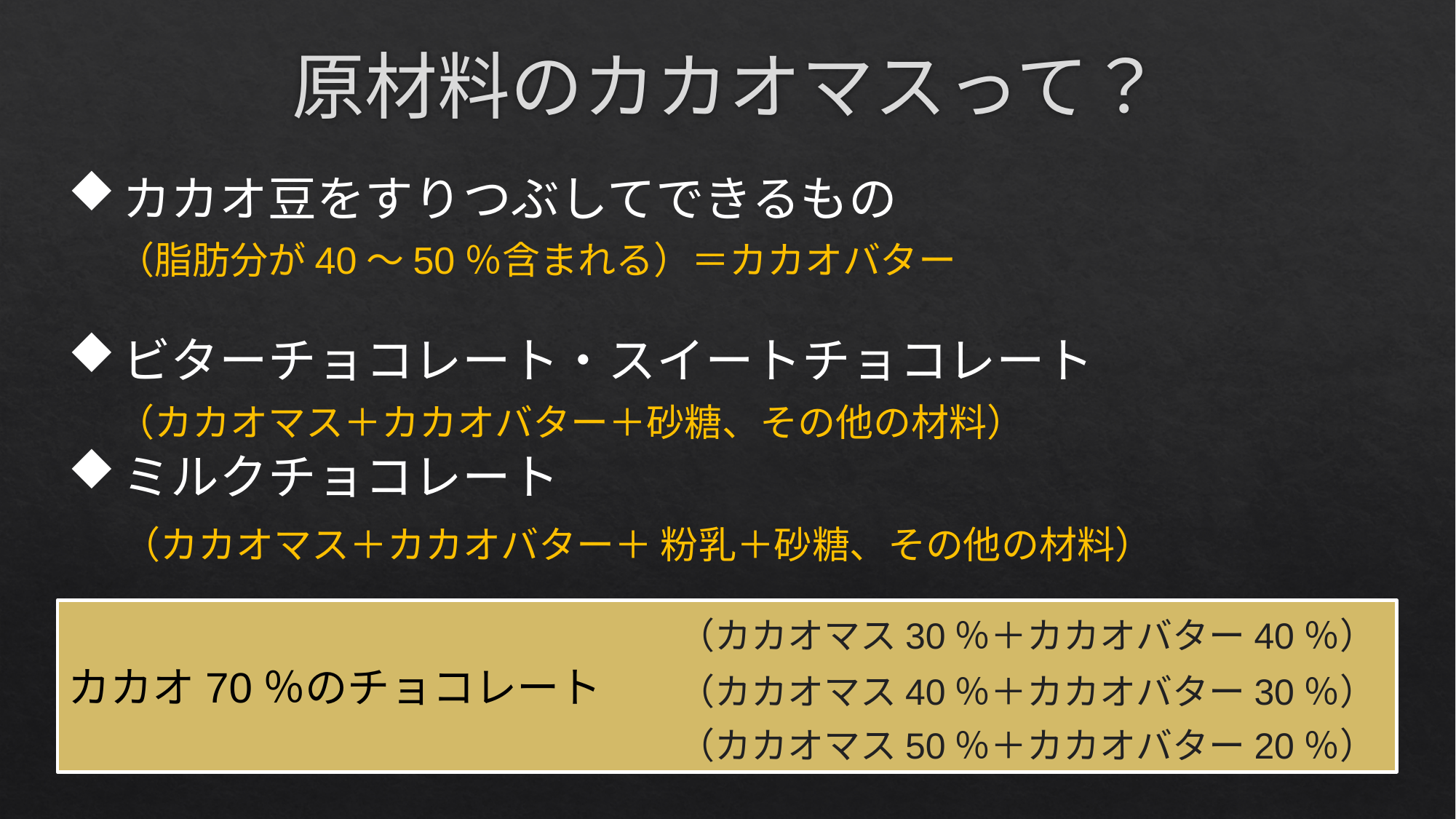

# 原材料のカカオマスって？
カカオ豆をすりつぶしてできるもの
　（脂肪分が40～50％含まれる）＝カカオバター

ビターチョコレート・スイートチョコレート
　（カカオマス＋カカオバター＋砂糖、その他の材料）
ミルクチョコレート
　（カカオマス＋カカオバター＋ 粉乳＋砂糖、その他の材料）
カカオ70％のチョコレート
（カカオマス30％＋カカオバター40％）
（カカオマス40％＋カカオバター30％）
（カカオマス50％＋カカオバター20％）